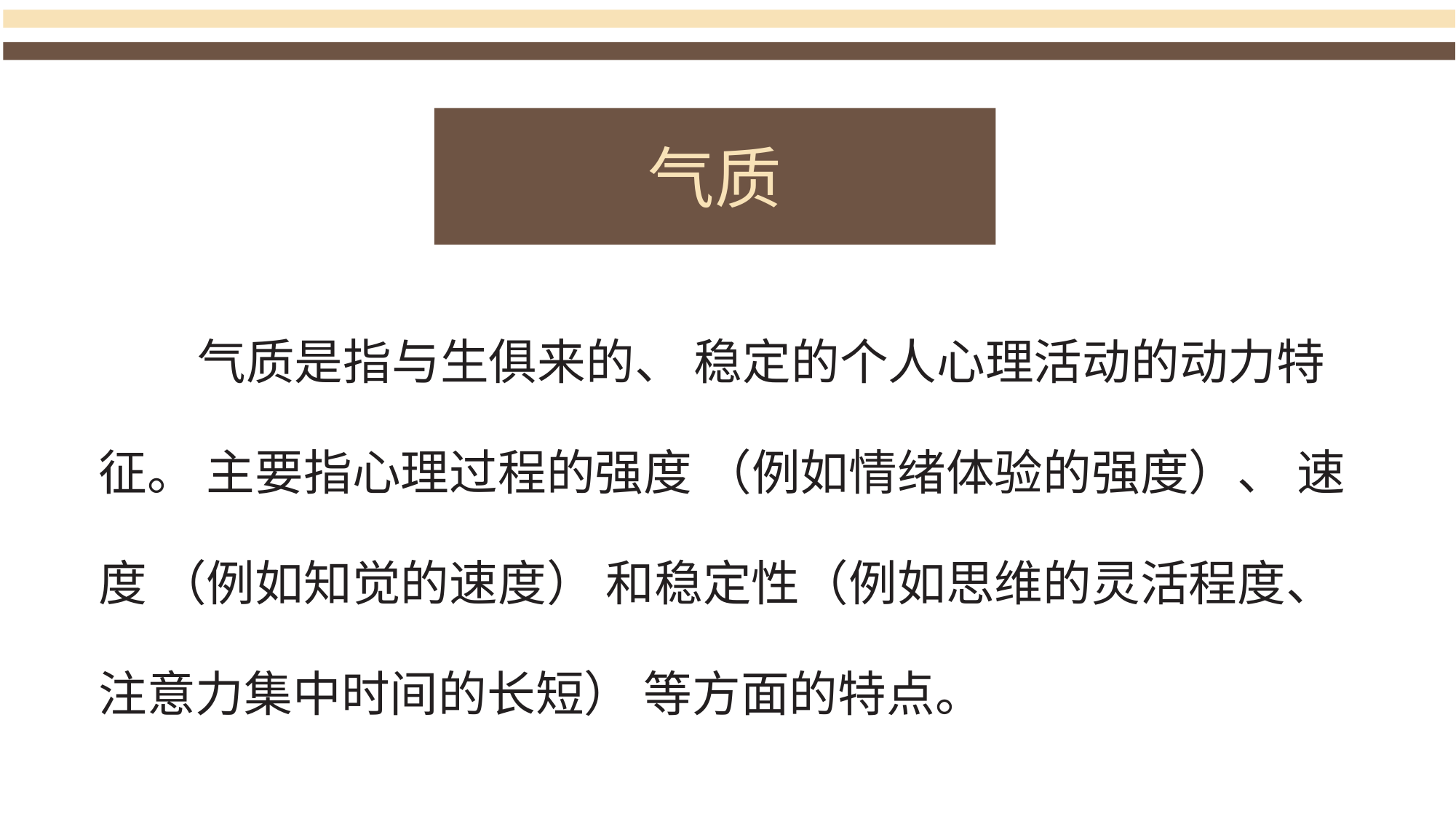

气质
        气质是指与生俱来的、 稳定的个人心理活动的动力特征。 主要指心理过程的强度 （例如情绪体验的强度）、 速度 （例如知觉的速度） 和稳定性（例如思维的灵活程度、 注意力集中时间的长短） 等方面的特点。